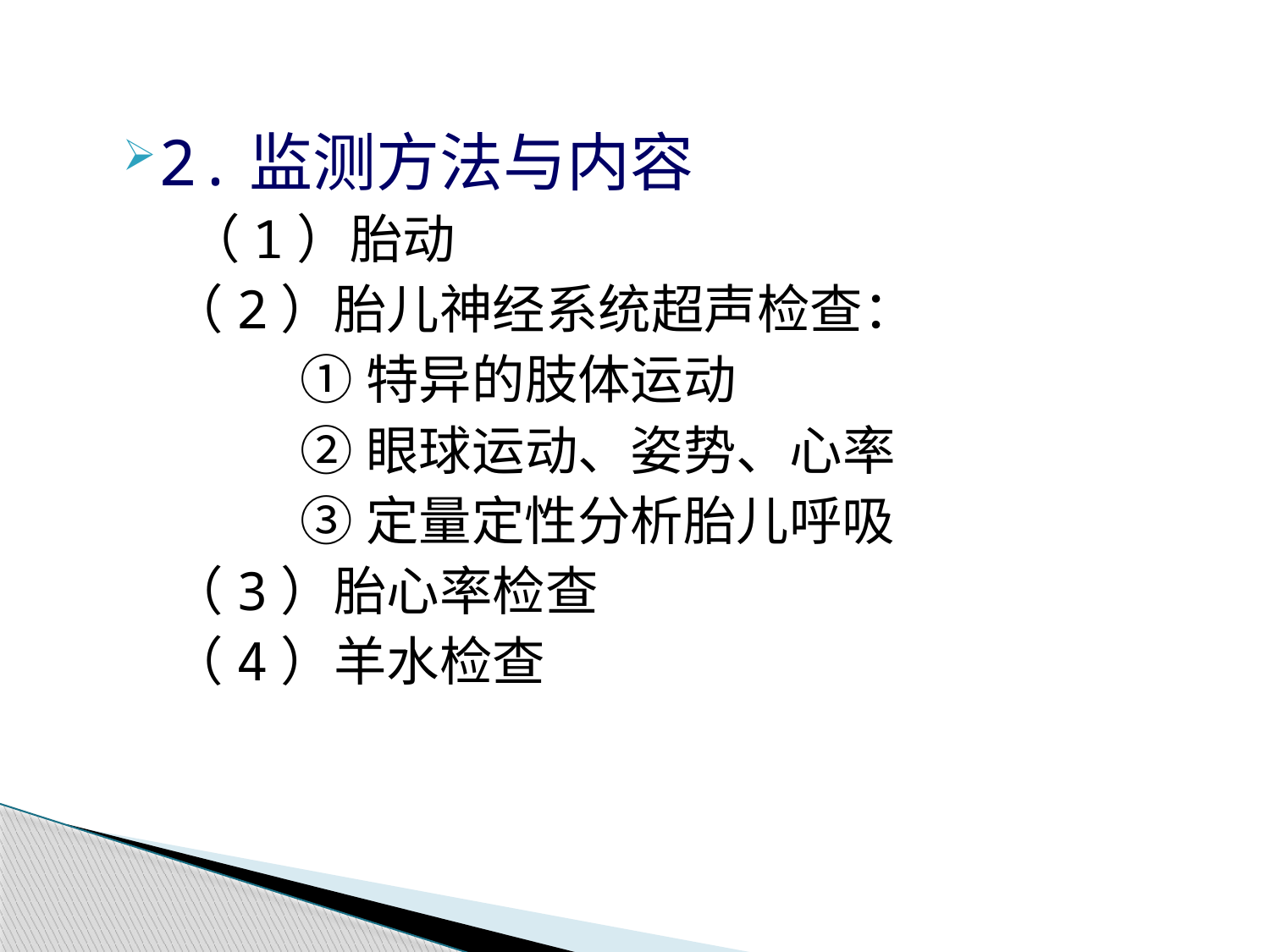

2.监测方法与内容
     （1）胎动
   （2）胎儿神经系统超声检查：
               ①特异的肢体运动
               ②眼球运动、姿势、心率
               ③定量定性分析胎儿呼吸
   （3）胎心率检查
   （4）羊水检查